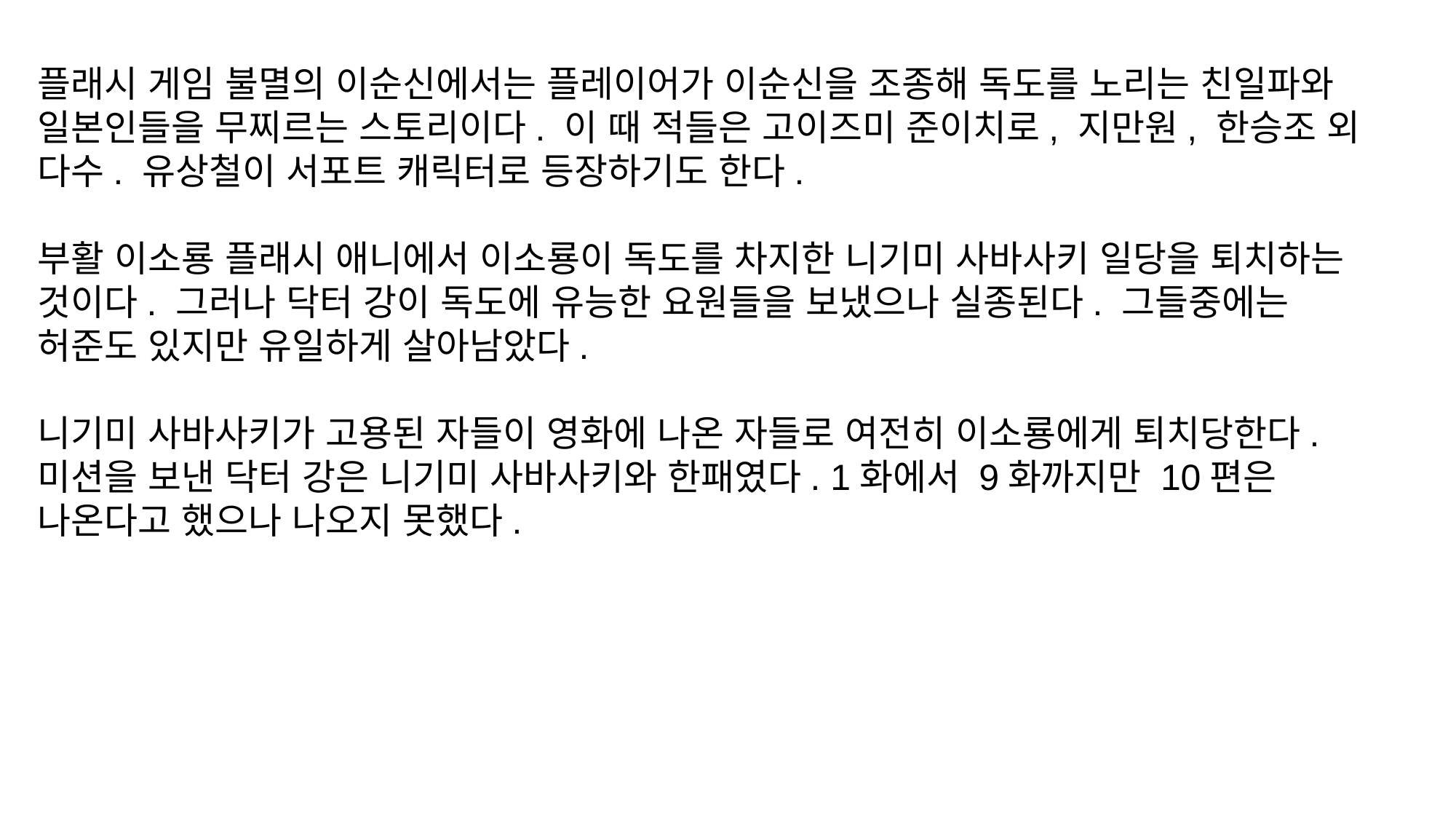

플래시 게임 불멸의 이순신에서는 플레이어가 이순신을 조종해 독도를 노리는 친일파와 일본인들을 무찌르는 스토리이다. 이 때 적들은 고이즈미 준이치로, 지만원, 한승조 외 다수. 유상철이 서포트 캐릭터로 등장하기도 한다.

부활 이소룡 플래시 애니에서 이소룡이 독도를 차지한 니기미 사바사키 일당을 퇴치하는 것이다. 그러나 닥터 강이 독도에 유능한 요원들을 보냈으나 실종된다. 그들중에는 허준도 있지만 유일하게 살아남았다.

니기미 사바사키가 고용된 자들이 영화에 나온 자들로 여전히 이소룡에게 퇴치당한다. 미션을 보낸 닥터 강은 니기미 사바사키와 한패였다. 1화에서 9화까지만 10편은 나온다고 했으나 나오지 못했다.